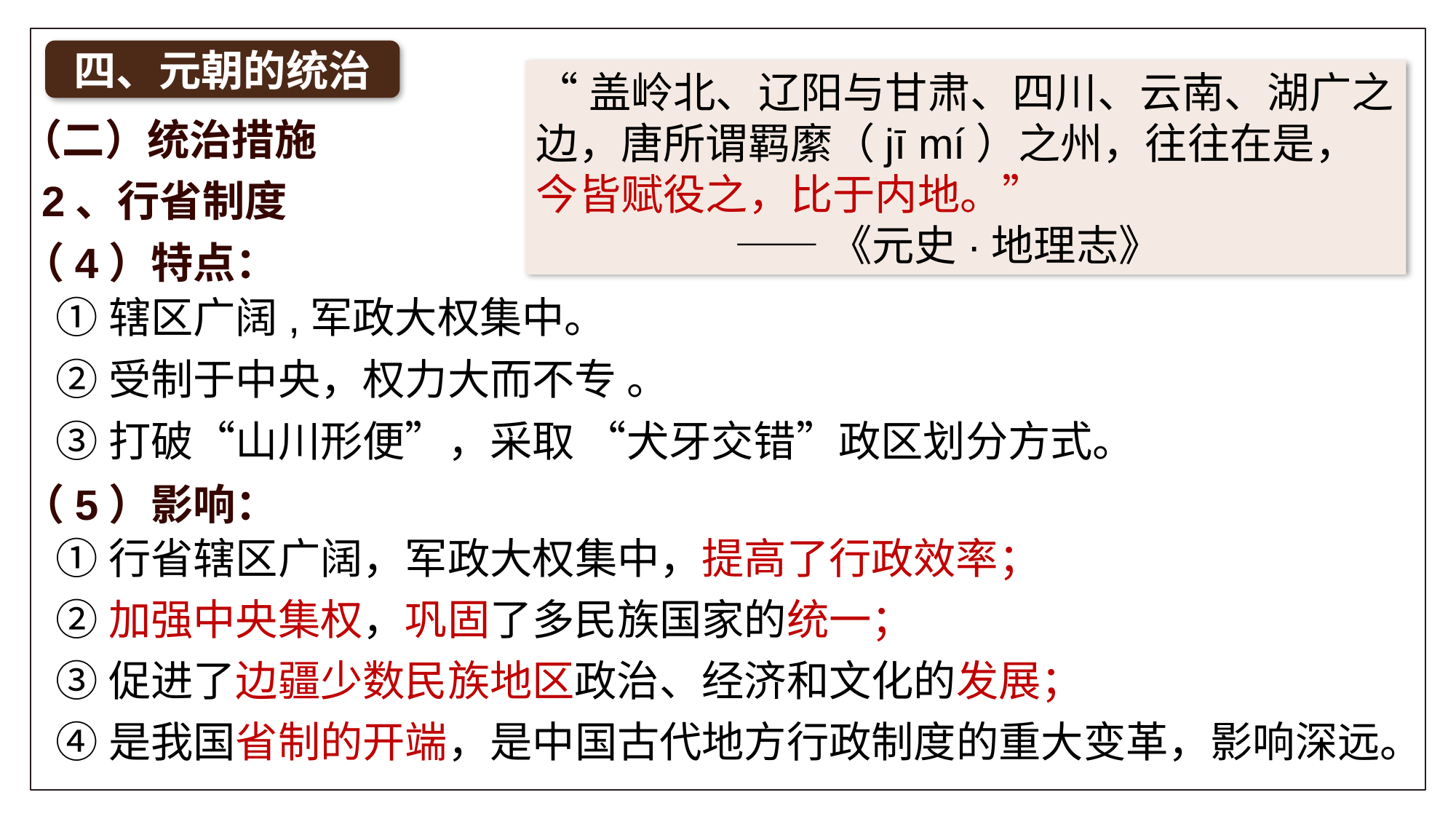

四、元朝的统治
“盖岭北、辽阳与甘肃、四川、云南、湖广之边，唐所谓羁縻（jī mí）之州，往往在是，今皆赋役之，比于内地。”
                     ——《元史·地理志》
（二）统治措施
2、行省制度
（4）特点：
①辖区广阔,军政大权集中。
②受制于中央，权力大而不专 。
③打破“山川形便”，采取 “犬牙交错”政区划分方式。

（5）影响：
①行省辖区广阔，军政大权集中，提高了行政效率；
②加强中央集权，巩固了多民族国家的统一；
③促进了边疆少数民族地区政治、经济和文化的发展；
④是我国省制的开端，是中国古代地方行政制度的重大变革，影响深远。